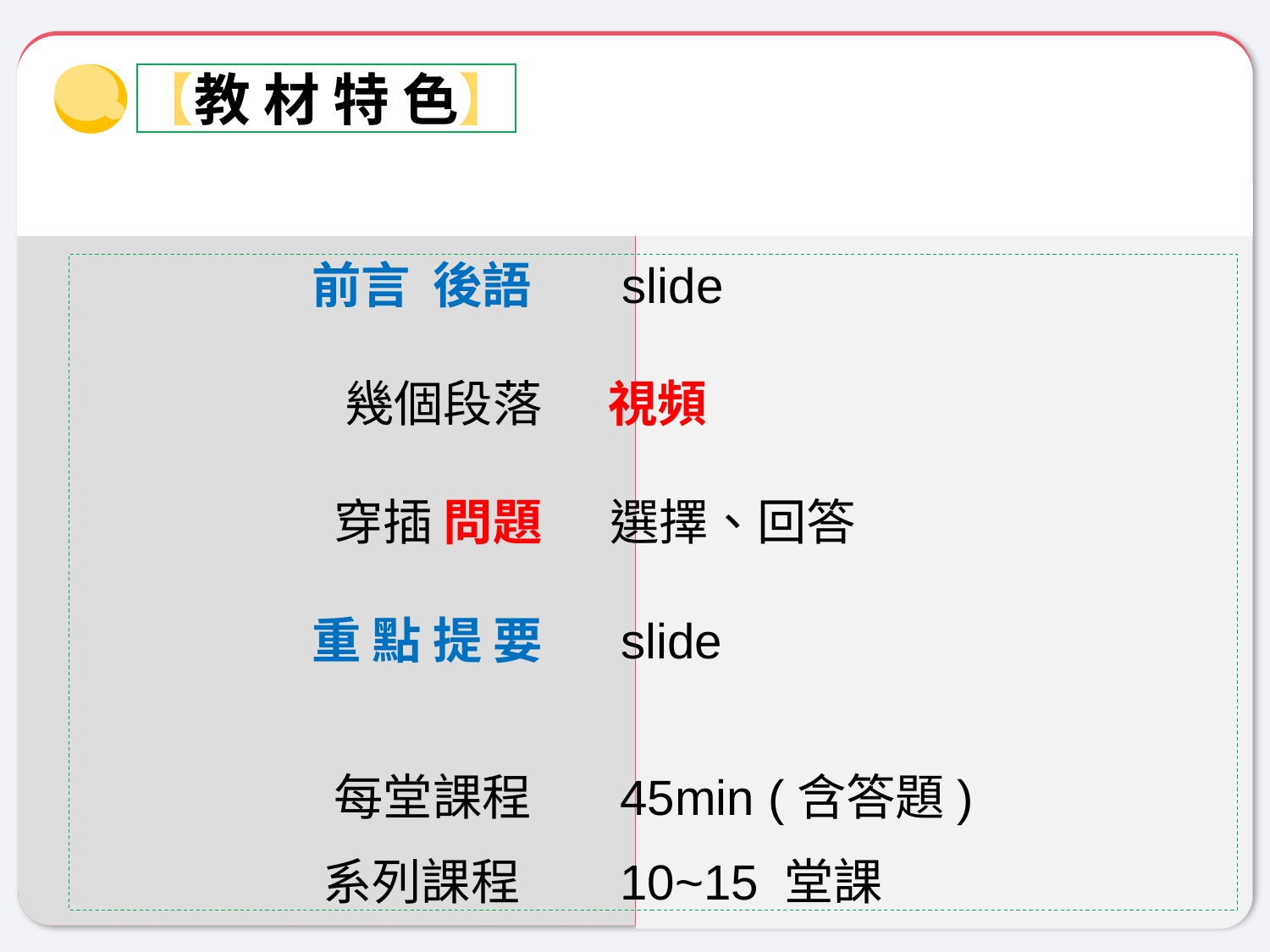

【教 材 特 色】

                     前言  後語       slide

                        幾個段落      視頻
                       穿插 問題      選擇、回答

                     重 點 提 要      slide
                       每堂課程       45min (含答題)
                      系列課程        10~15 堂課